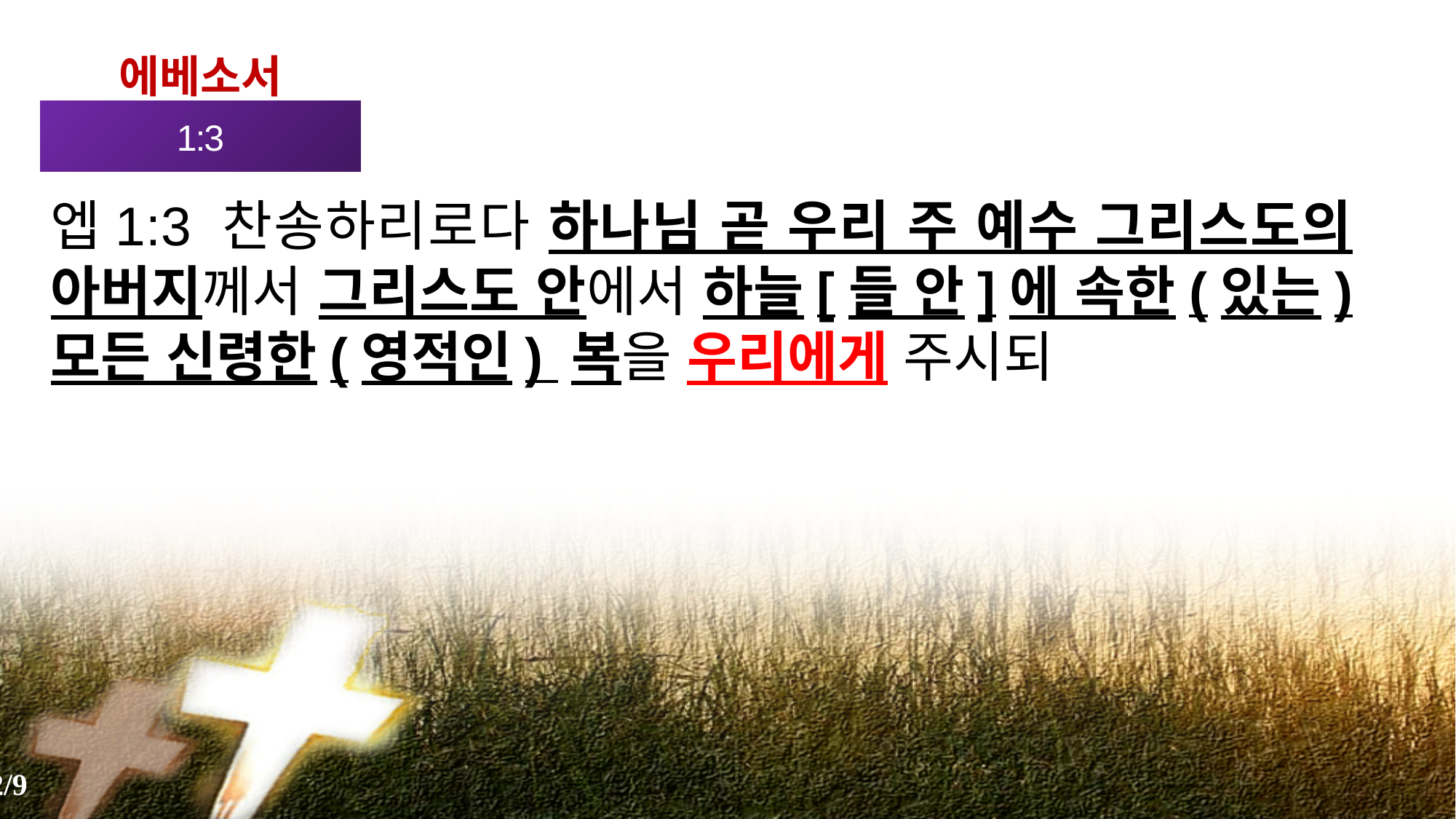

에베소서

1:3
엡1:3 찬송하리로다 하나님 곧 우리 주 예수 그리스도의 아버지께서 그리스도 안에서 하늘[들 안]에 속한(있는) 모든 신령한(영적인) 복을 우리에게 주시되